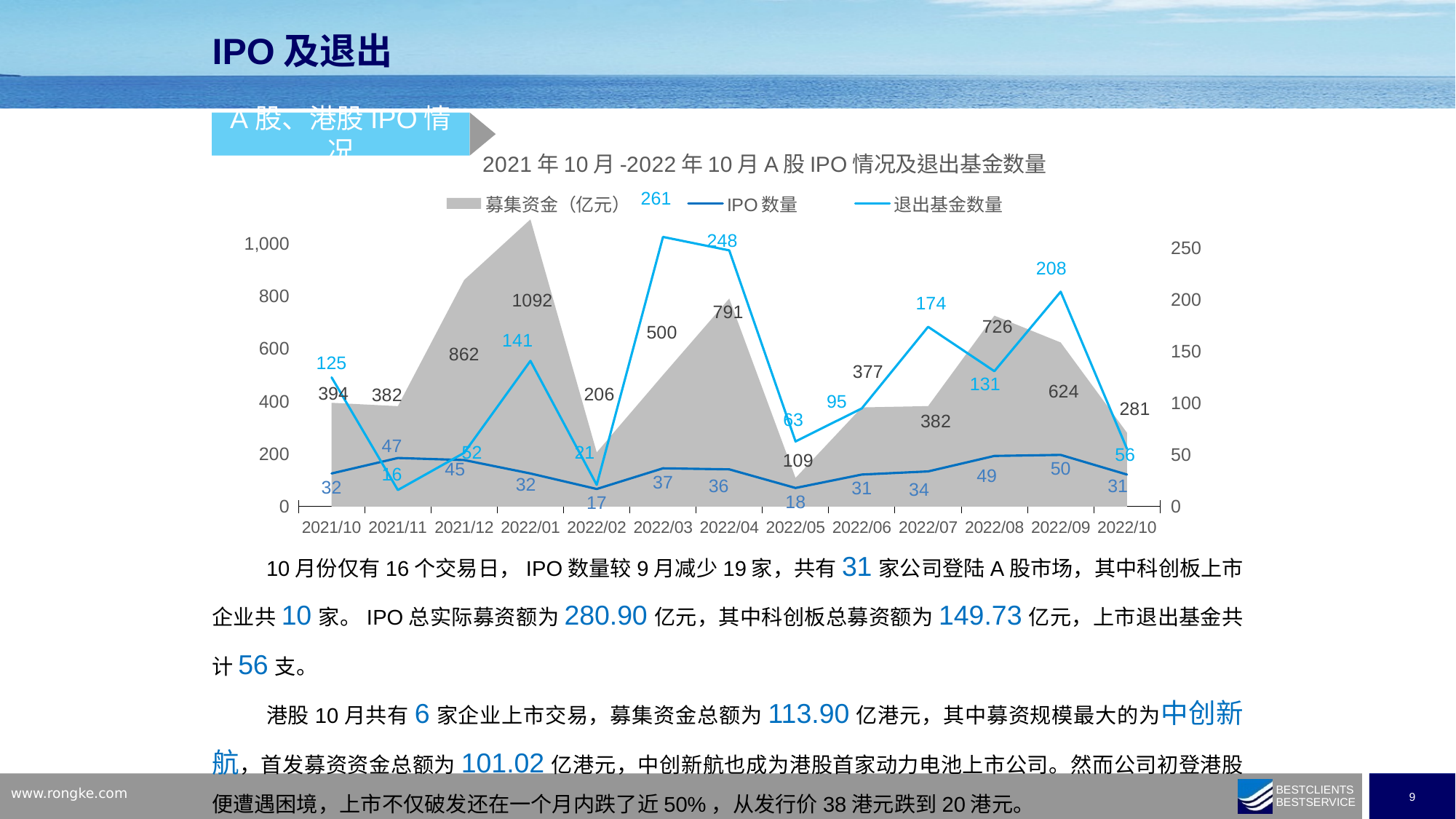

IPO及退出
A股、港股IPO情况

### Chart: 2021年10月-2022年10月A股IPO情况及退出基金数量

| Category | 募集资金（亿元） | IPO数量 | 退出基金数量 |
|---|---|---|---|
| 44500 | 394.4662 | 32.0 | 125.0 |
| 44530 | 381.78 | 47.0 | 16.0 |
| 44561 | 861.7 | 45.0 | 52.0 |
| 44592 | 1092.1475 | 32.0 | 141.0 |
| 44593 | 205.926 | 17.0 | 21.0 |
| 44621 | 500.1743 | 37.0 | 261.0 |
| 44652 | 791.0 | 36.0 | 248.0 |
| 44682 | 109.0 | 18.0 | 63.0 |
| 44713 | 377.0 | 31.0 | 95.0 |
| 44743 | 382.0 | 34.0 | 174.0 |
| 44774 | 726.0 | 49.0 | 131.0 |
| 44805 | 624.0 | 50.0 | 208.0 |
| 44835 | 281.0 | 31.0 | 56.0 |
10月份仅有16个交易日，IPO数量较9月减少19家，共有31家公司登陆A股市场，其中科创板上市企业共10家。IPO总实际募资额为280.90亿元，其中科创板总募资额为149.73亿元，上市退出基金共计56支。
港股10月共有6家企业上市交易，募集资金总额为113.90亿港元，其中募资规模最大的为中创新航，首发募资资金总额为101.02亿港元，中创新航也成为港股首家动力电池上市公司。然而公司初登港股便遭遇困境，上市不仅破发还在一个月内跌了近50%，从发行价38港元跌到20港元。